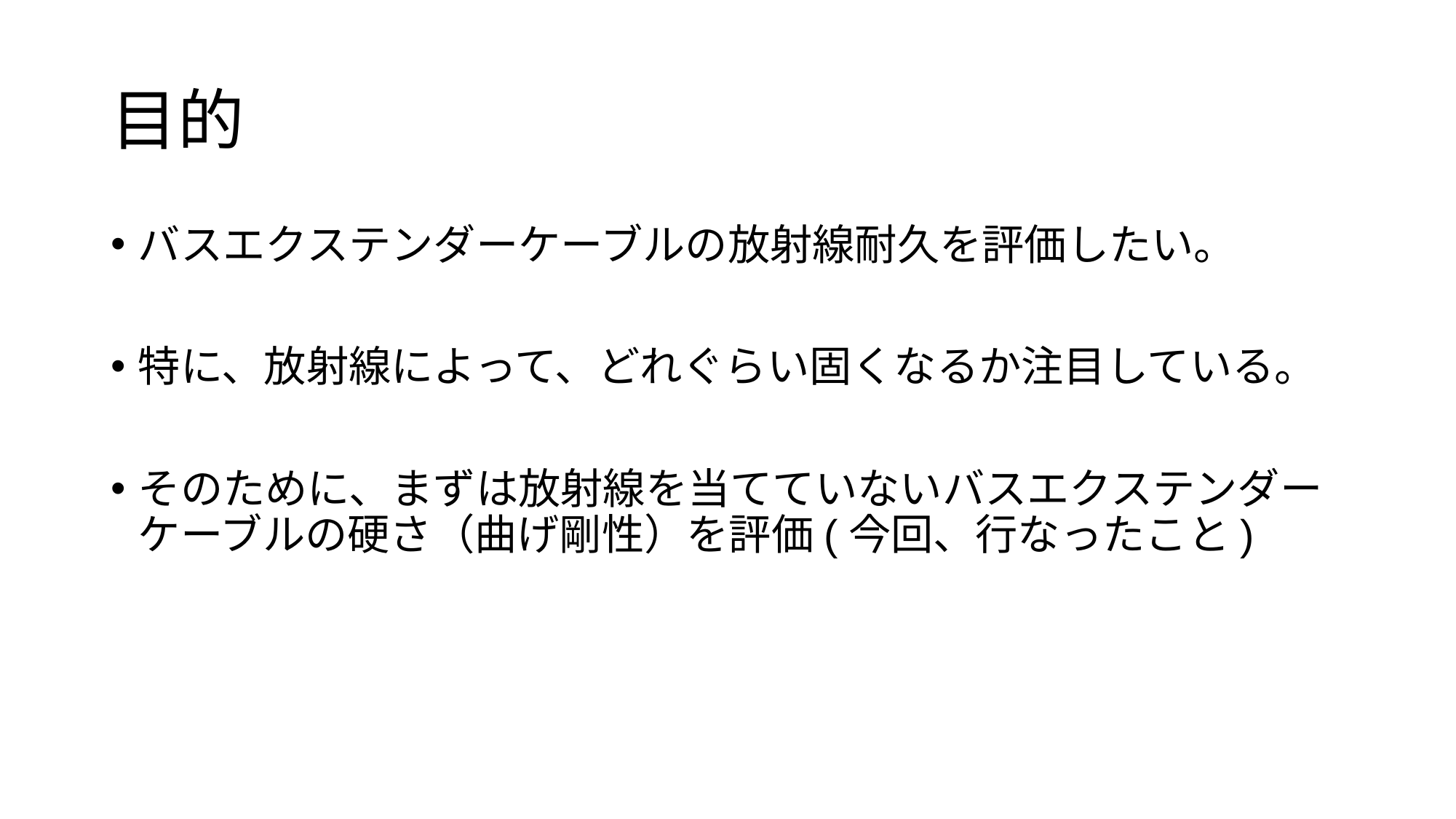

# 目的
バスエクステンダーケーブルの放射線耐久を評価したい。

特に、放射線によって、どれぐらい固くなるか注目している。

そのために、まずは放射線を当てていないバスエクステンダーケーブルの硬さ（曲げ剛性）を評価(今回、行なったこと)